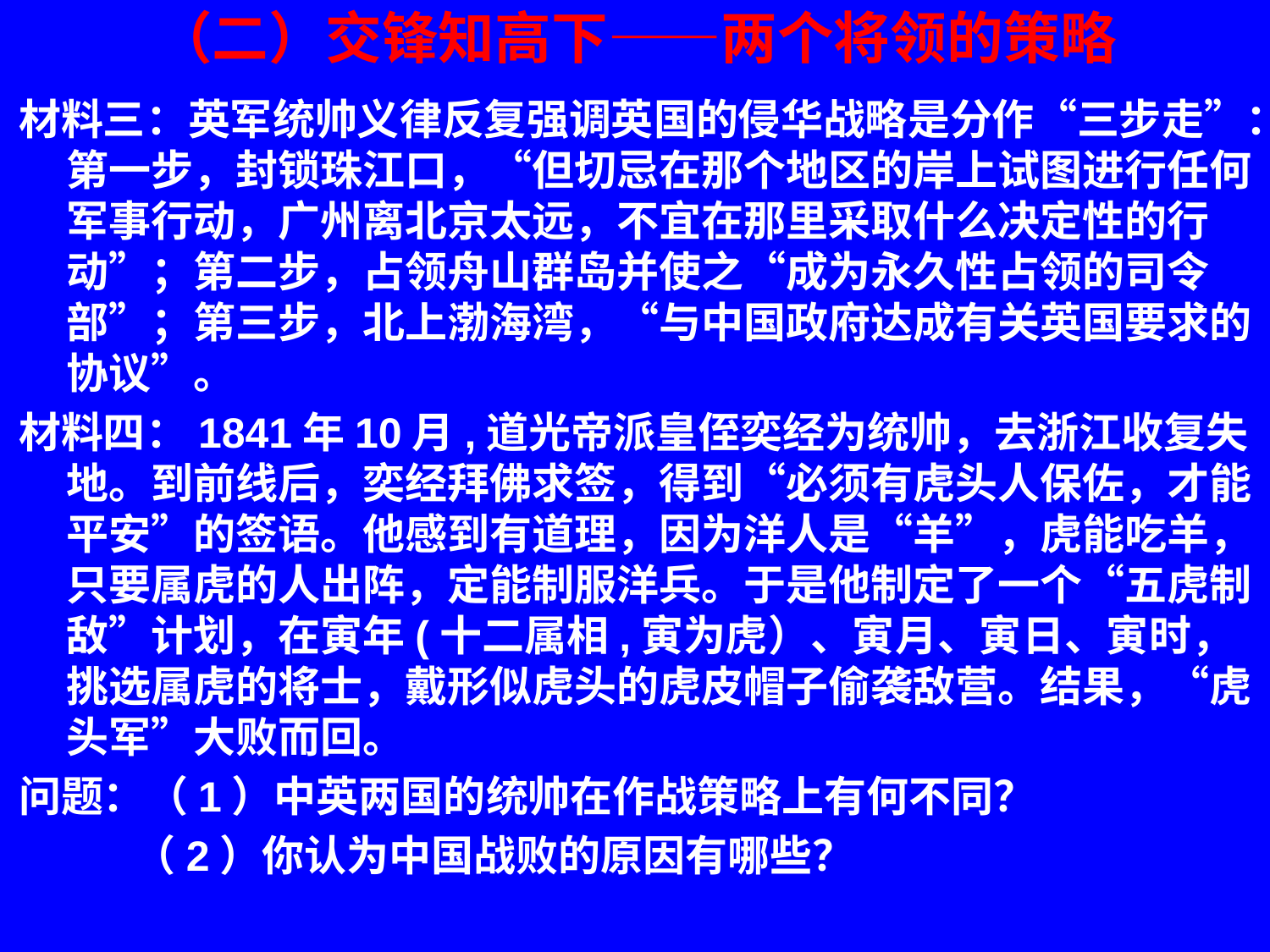

# （二）交锋知高下——两个将领的策略
材料三：英军统帅义律反复强调英国的侵华战略是分作“三步走”：第一步，封锁珠江口，“但切忌在那个地区的岸上试图进行任何军事行动，广州离北京太远，不宜在那里采取什么决定性的行动”；第二步，占领舟山群岛并使之“成为永久性占领的司令部”；第三步，北上渤海湾，“与中国政府达成有关英国要求的协议”。
材料四：1841年10月,道光帝派皇侄奕经为统帅，去浙江收复失地。到前线后，奕经拜佛求签，得到“必须有虎头人保佐，才能平安”的签语。他感到有道理，因为洋人是“羊”，虎能吃羊，只要属虎的人出阵，定能制服洋兵。于是他制定了一个“五虎制敌”计划，在寅年(十二属相,寅为虎）、寅月、寅日、寅时，挑选属虎的将士，戴形似虎头的虎皮帽子偷袭敌营。结果，“虎头军”大败而回。
问题：（1）中英两国的统帅在作战策略上有何不同？
           （2）你认为中国战败的原因有哪些？